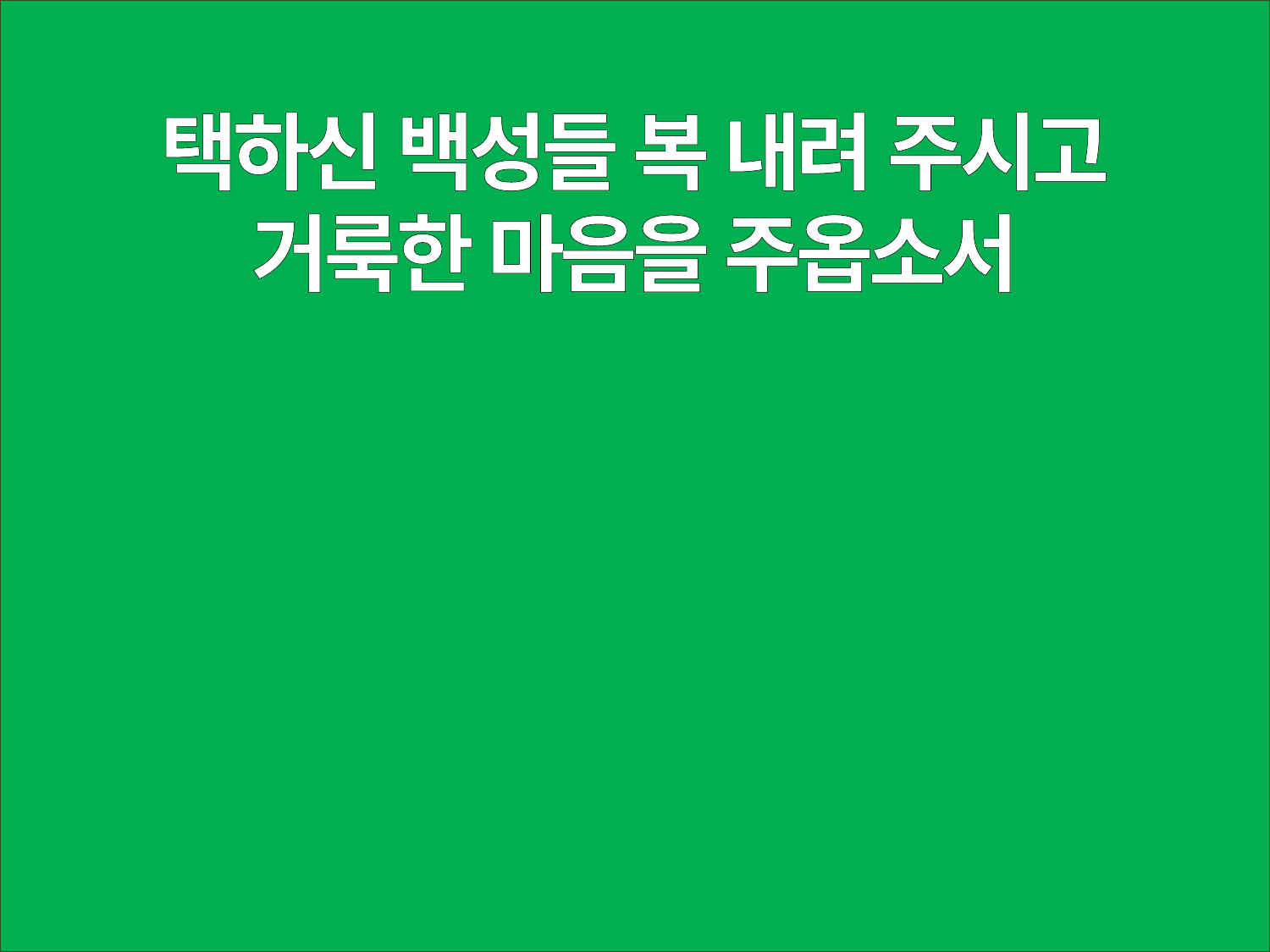

택하신 백성들 복 내려 주시고
거룩한 마음을 주옵소서